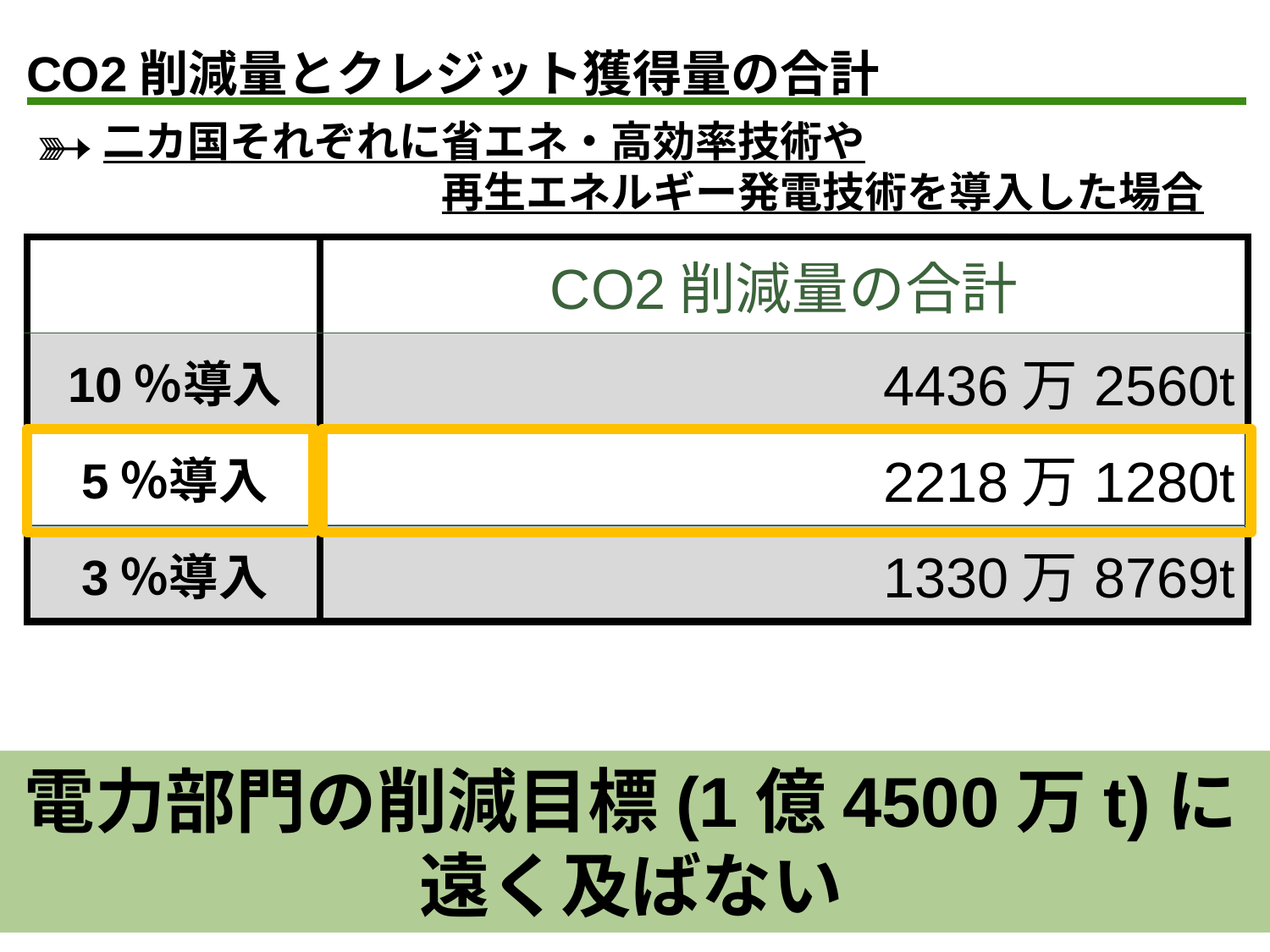

CO2削減量とクレジット獲得量の合計
➳
二カ国それぞれに省エネ・高効率技術や
　　　　　　　　再生エネルギー発電技術を導入した場合
|  |
| --- |
| 10％導入 |
| 5％導入 |
| 3％導入 |
| CO2削減量の合計 |
| --- |
| 4436万2560t |
| 2218万1280t |
| 1330万8769t |
| クレジット獲得量の合計 | 達成率 |
| --- | --- |
| 2218万1280t | 15.3％ |
| 1109万 640t | 7.6％ |
| 665万4384t | 4.6％ |

電力部門の削減目標(1億4500万t)に
遠く及ばない
どのようにすればCO2削減目標を
達成できるのだろうか？
65